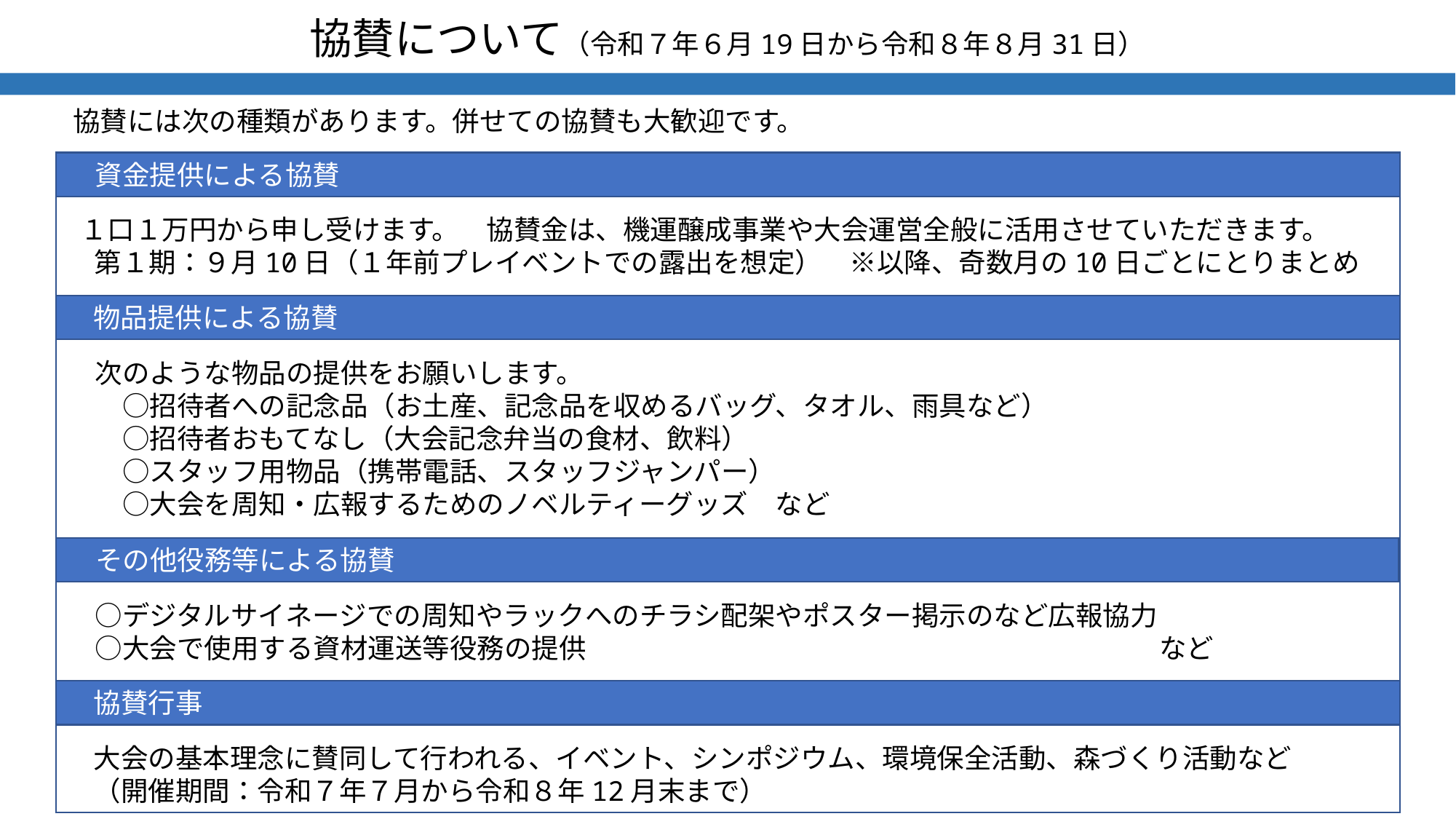

協賛について（令和７年６月19日から令和８年８月31日）

協賛には次の種類があります。併せての協賛も大歓迎です。

　資金提供による協賛

 １口１万円から申し受けます。　協賛金は、機運醸成事業や大会運営全般に活用させていただきます。
　第１期：９月10日（１年前プレイベントでの露出を想定）　※以降、奇数月の10日ごとにとりまとめ

　物品提供による協賛

　次のような物品の提供をお願いします。
　　○招待者への記念品（お土産、記念品を収めるバッグ、タオル、雨具など）
　　○招待者おもてなし（大会記念弁当の食材、飲料）
　　○スタッフ用物品（携帯電話、スタッフジャンパー）
　　○大会を周知・広報するためのノベルティーグッズ　など

　その他役務等による協賛
　○デジタルサイネージでの周知やラックへのチラシ配架やポスター掲示のなど広報協力
　○大会で使用する資材運送等役務の提供　　　　　　　　　　　　　　　　　　　　　など
　協賛行事

　大会の基本理念に賛同して行われる、イベント、シンポジウム、環境保全活動、森づくり活動など
　（開催期間：令和７年７月から令和８年12月末まで）